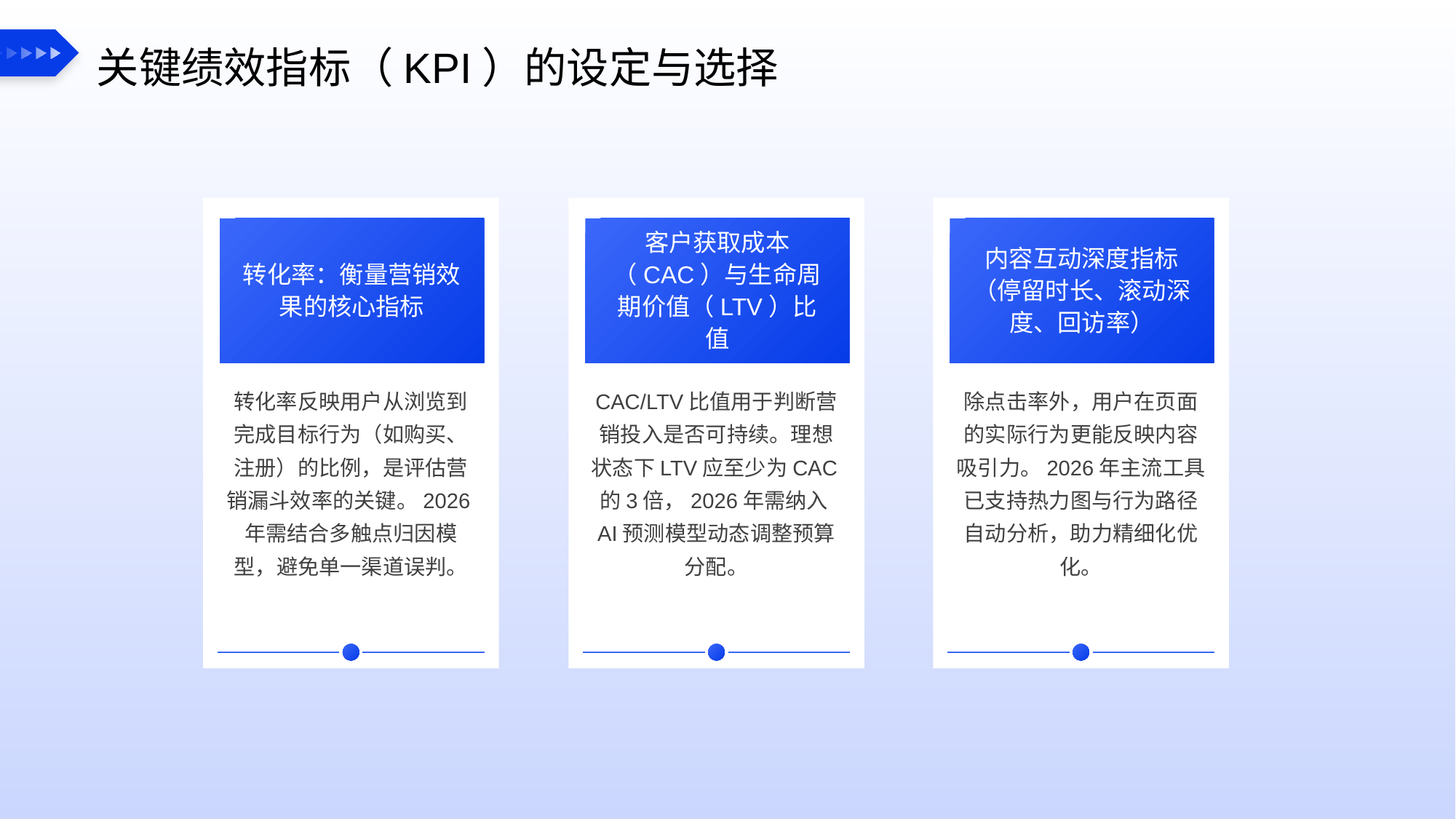

关键绩效指标（KPI）的设定与选择

转化率：衡量营销效果的核心指标
客户获取成本（CAC）与生命周期价值（LTV）比值
内容互动深度指标（停留时长、滚动深度、回访率）
转化率反映用户从浏览到完成目标行为（如购买、注册）的比例，是评估营销漏斗效率的关键。2026年需结合多触点归因模型，避免单一渠道误判。
CAC/LTV比值用于判断营销投入是否可持续。理想状态下LTV应至少为CAC的3倍，2026年需纳入AI预测模型动态调整预算分配。
除点击率外，用户在页面的实际行为更能反映内容吸引力。2026年主流工具已支持热力图与行为路径自动分析，助力精细化优化。